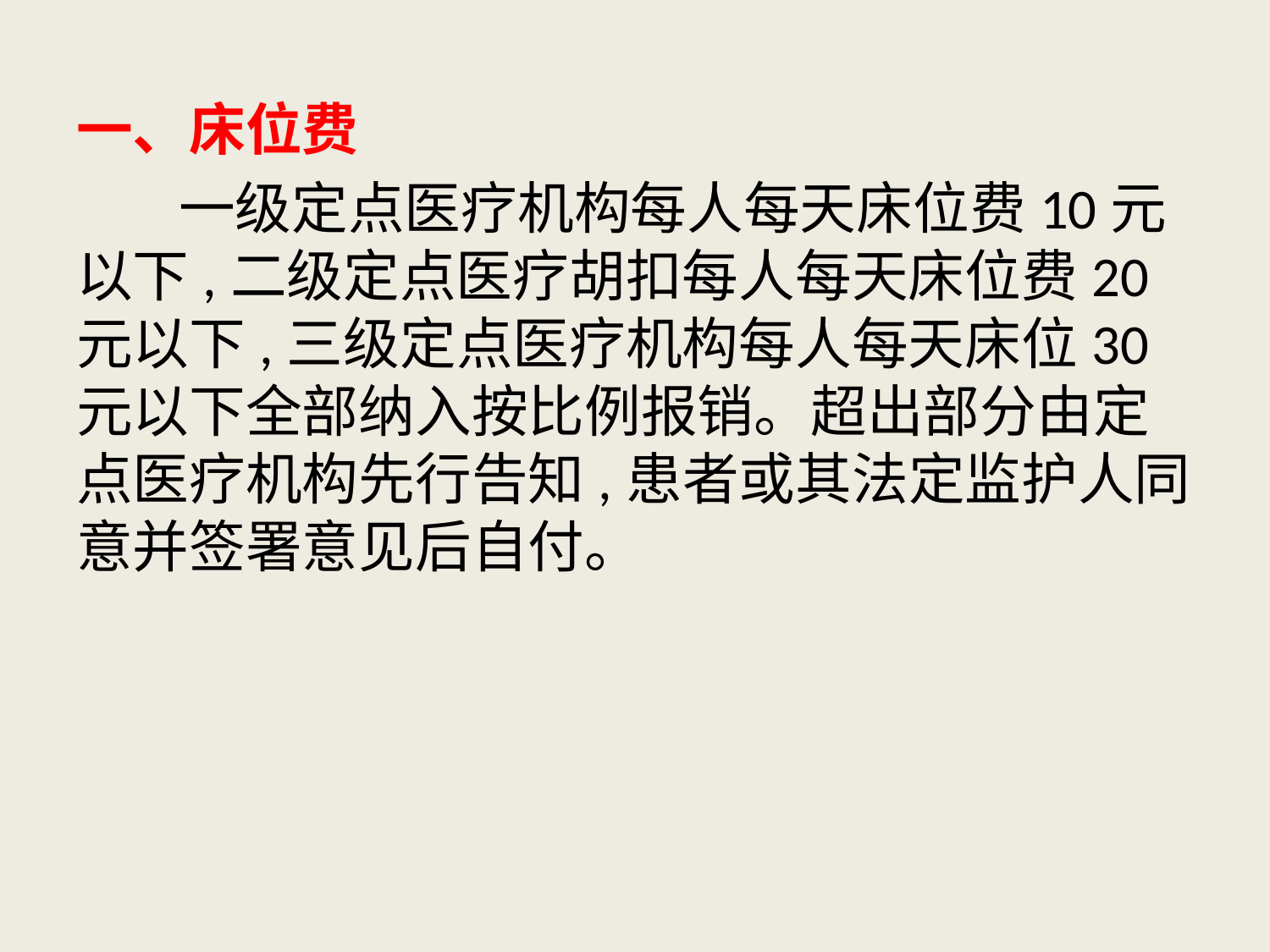

一、床位费
       一级定点医疗机构每人每天床位费10元以下,二级定点医疗胡扣每人每天床位费20元以下,三级定点医疗机构每人每天床位30元以下全部纳入按比例报销。超出部分由定点医疗机构先行告知,患者或其法定监护人同意并签署意见后自付。